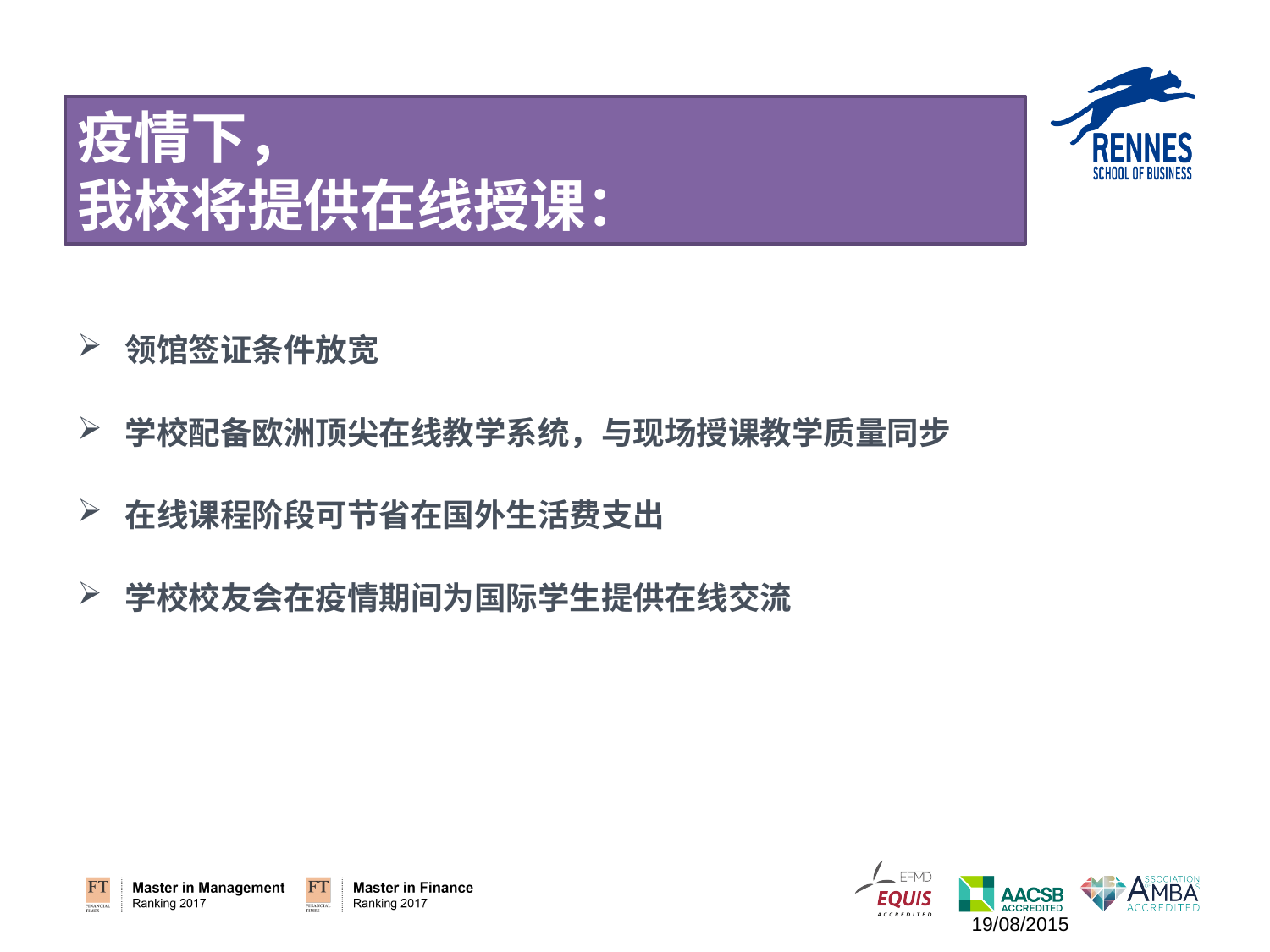

疫情下，
我校将提供在线授课：
领馆签证条件放宽
学校配备欧洲顶尖在线教学系统，与现场授课教学质量同步
在线课程阶段可节省在国外生活费支出
学校校友会在疫情期间为国际学生提供在线交流
19/08/2015